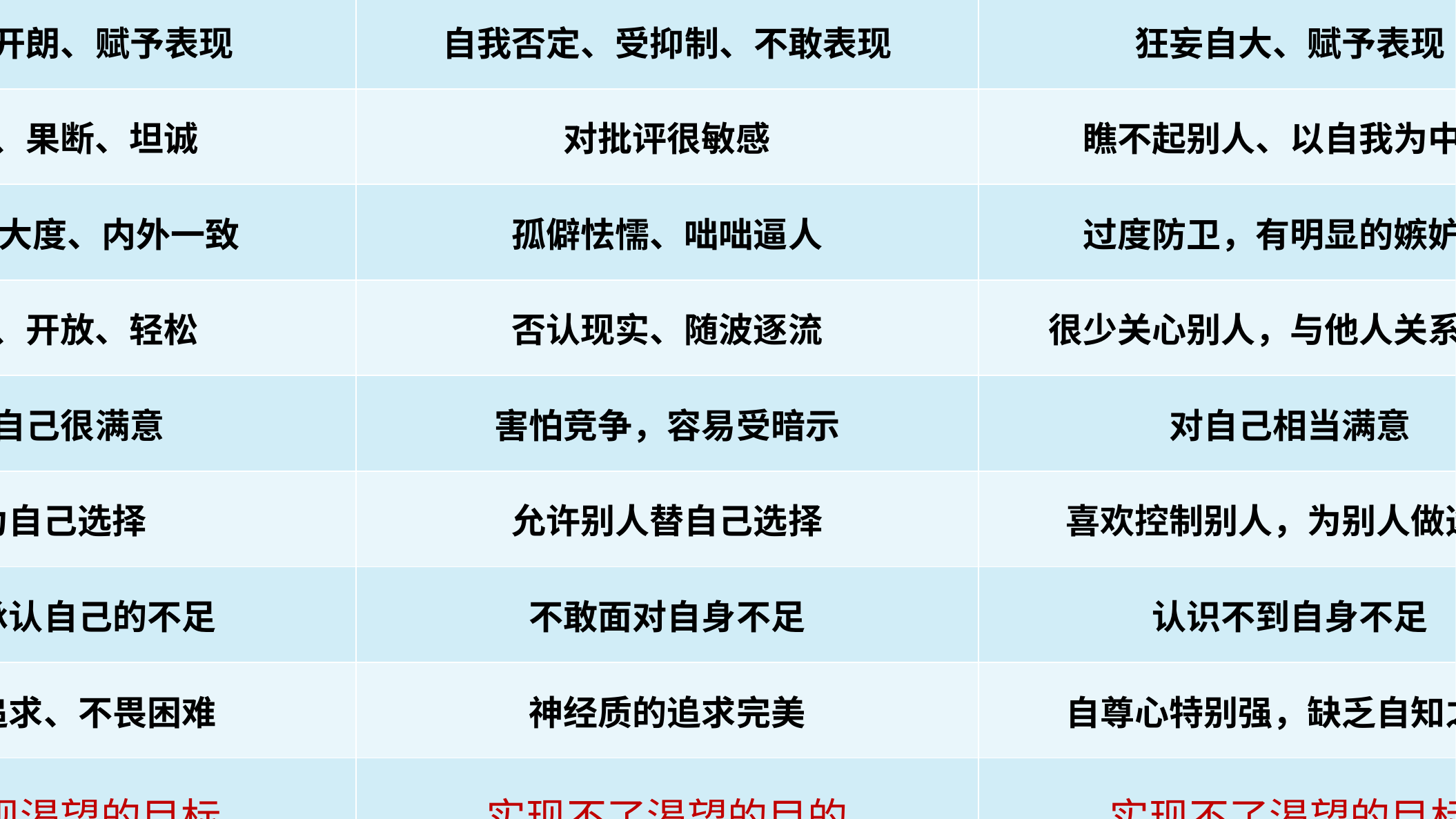

| 自信行为 | 自卑行为 | 自负行为 |
| --- | --- | --- |
| 阳光、开朗、赋予表现 | 自我否定、受抑制、不敢表现 | 狂妄自大、赋予表现 |
| 勇敢、果断、坦诚 | 对批评很敏感 | 瞧不起别人、以自我为中心 |
| 虚心、大度、内外一致 | 孤僻怯懦、咄咄逼人 | 过度防卫，有明显的嫉妒心 |
| 活泼、开放、轻松 | 否认现实、随波逐流 | 很少关心别人，与他人关系疏远 |
| 对自己很满意 | 害怕竞争，容易受暗示 | 对自己相当满意 |
| 为自己选择 | 允许别人替自己选择 | 喜欢控制别人，为别人做选择 |
| 敢于承认自己的不足 | 不敢面对自身不足 | 认识不到自身不足 |
| 执着追求、不畏困难 | 神经质的追求完美 | 自尊心特别强，缺乏自知之明 |
| 能实现渴望的目标 | 实现不了渴望的目的 | 实现不了渴望的目标 |